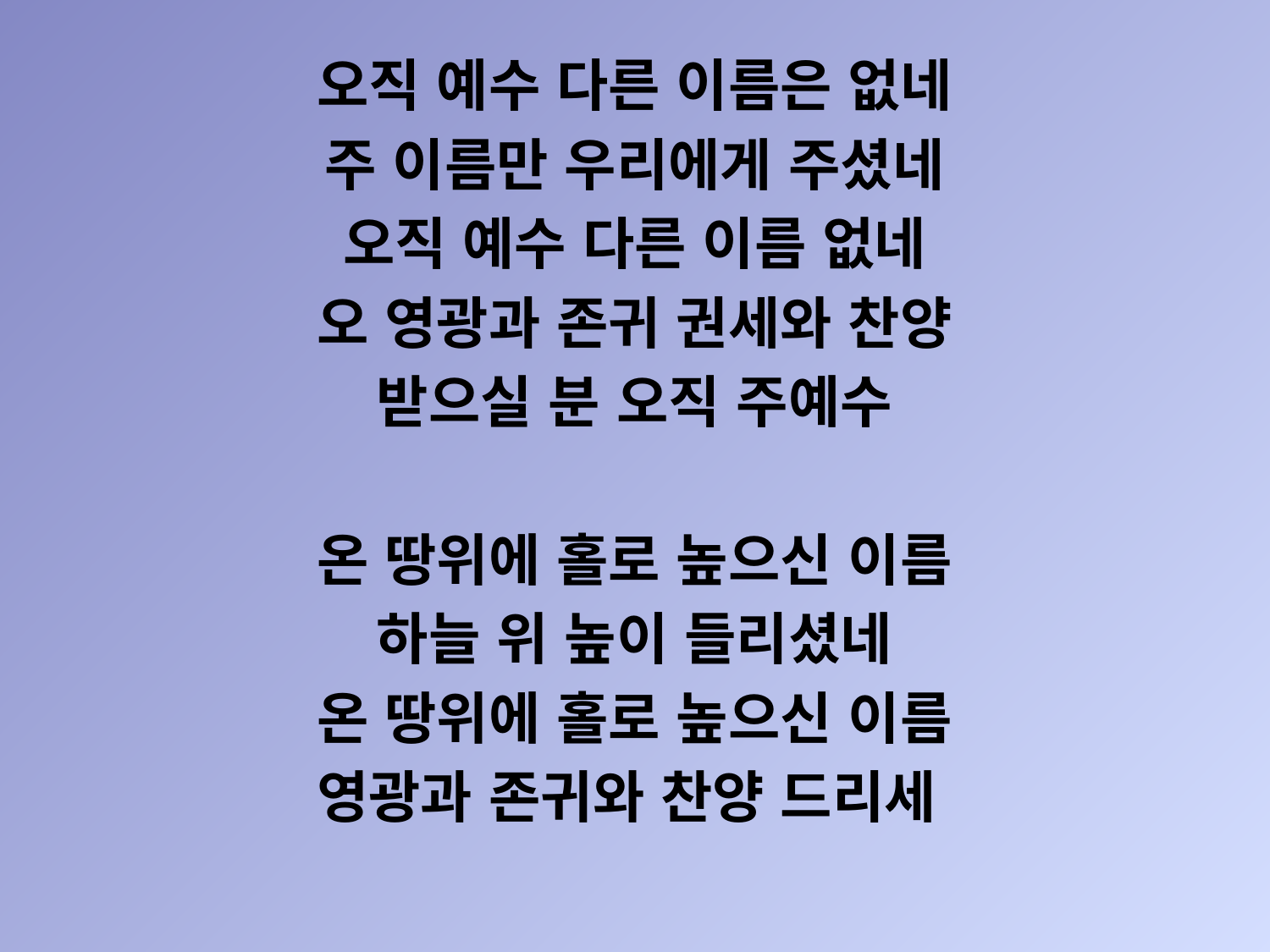

오직 예수 다른 이름은 없네
주 이름만 우리에게 주셨네
오직 예수 다른 이름 없네
오 영광과 존귀 권세와 찬양
받으실 분 오직 주예수

온 땅위에 홀로 높으신 이름
하늘 위 높이 들리셨네
온 땅위에 홀로 높으신 이름
영광과 존귀와 찬양 드리세